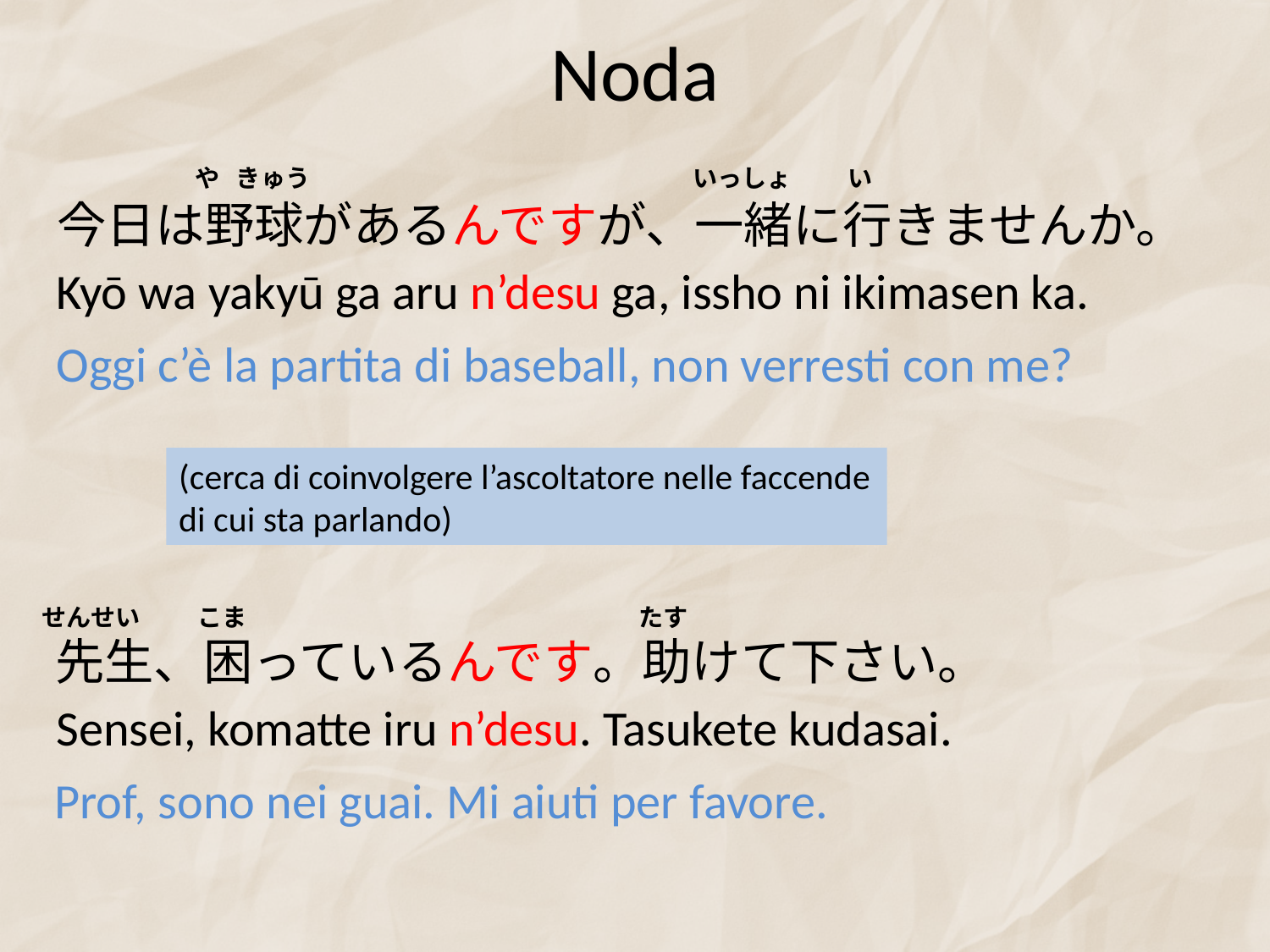

# Noda
や
きゅう
いっしょ
い
今日は野球があるんですが、一緒に行きませんか。
Kyō wa yakyū ga aru n’desu ga, issho ni ikimasen ka.
Oggi c’è la partita di baseball, non verresti con me?
(cerca di coinvolgere l’ascoltatore nelle faccende di cui sta parlando)
せんせい
こま
たす
先生、困っているんです。助けて下さい。
Sensei, komatte iru n’desu. Tasukete kudasai.
Prof, sono nei guai. Mi aiuti per favore.